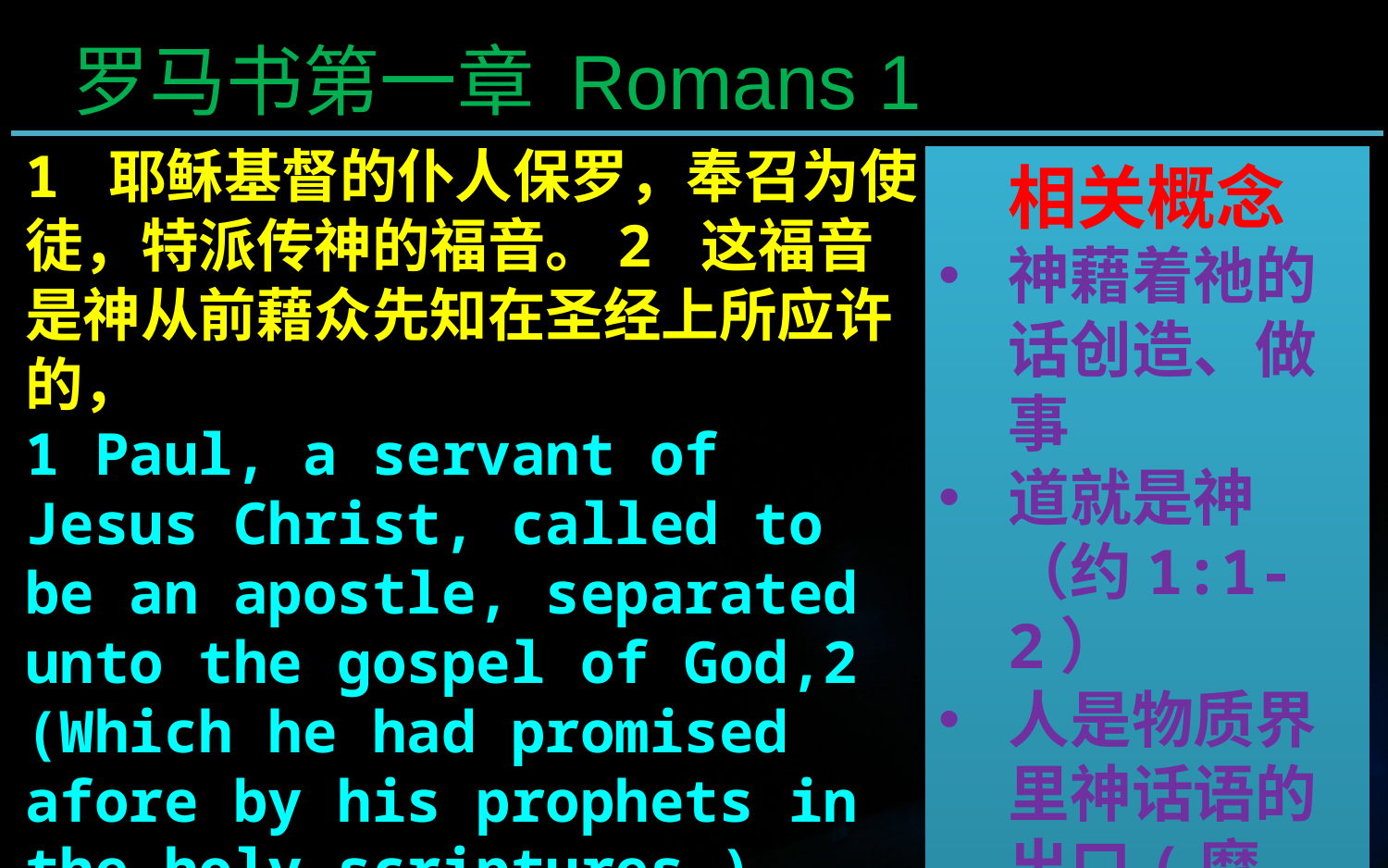

罗马书第一章 Romans 1
1 耶稣基督的仆人保罗，奉召为使徒，特派传神的福音。2 这福音是神从前藉众先知在圣经上所应许的，
1 Paul, a servant of Jesus Christ, called to be an apostle, separated unto the gospel of God,2 (Which he had promised afore by his prophets in the holy scriptures,)
相关概念
神藉着祂的话创造、做事
道就是神（约1:1-2）
人是物质界里神话语的出口(摩3:7)